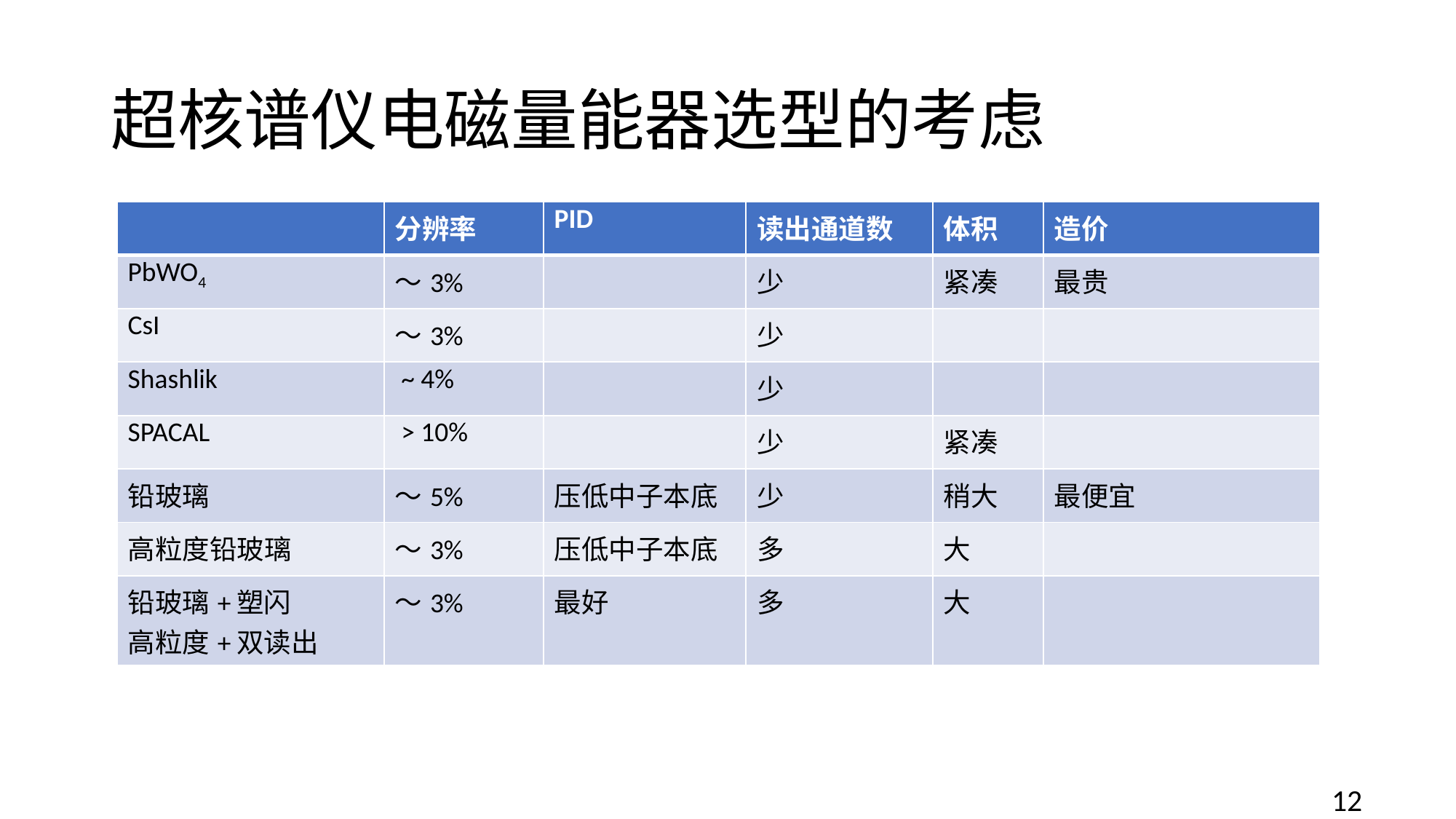

# 超核谱仪电磁量能器选型的考虑
|  | 分辨率 | PID | 读出通道数 | 体积 | 造价 |
| --- | --- | --- | --- | --- | --- |
| PbWO4 | ～3% |  | 少 | 紧凑 | 最贵 |
| CsI | ～3% |  | 少 |  |  |
| Shashlik | ~ 4% |  | 少 |  |  |
| SPACAL | > 10% |  | 少 | 紧凑 |  |
| 铅玻璃 | ～5% | 压低中子本底 | 少 | 稍大 | 最便宜 |
| 高粒度铅玻璃 | ～3% | 压低中子本底 | 多 | 大 |  |
| 铅玻璃+塑闪 高粒度+双读出 | ～3% | 最好 | 多 | 大 |  |

12